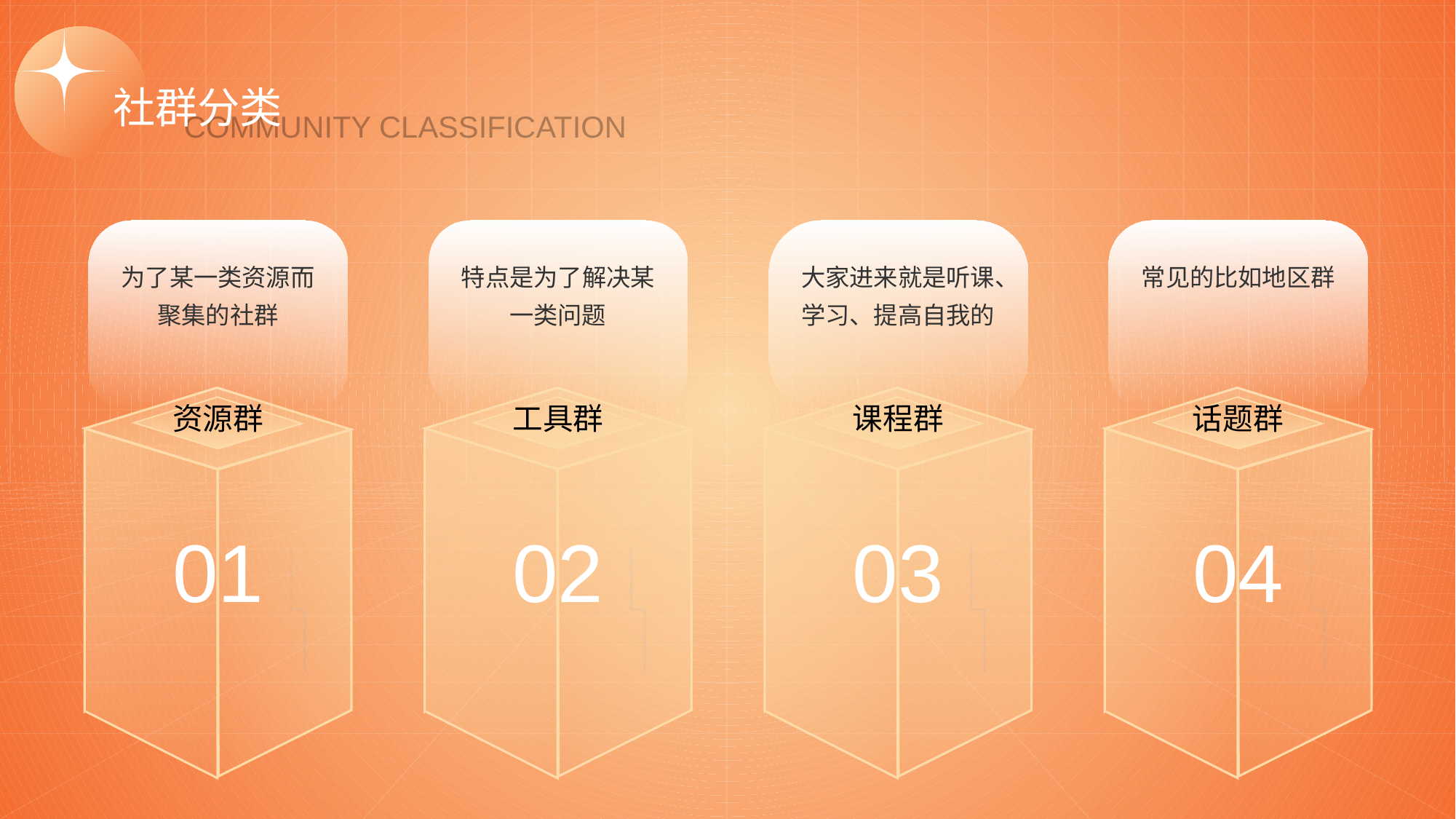

社群分类
COMMUNITY CLASSIFICATION
为了某一类资源而聚集的社群
特点是为了解决某一类问题
大家进来就是听课、学习、提高自我的
常见的比如地区群
资源群
工具群
课程群
话题群
01
02
03
04